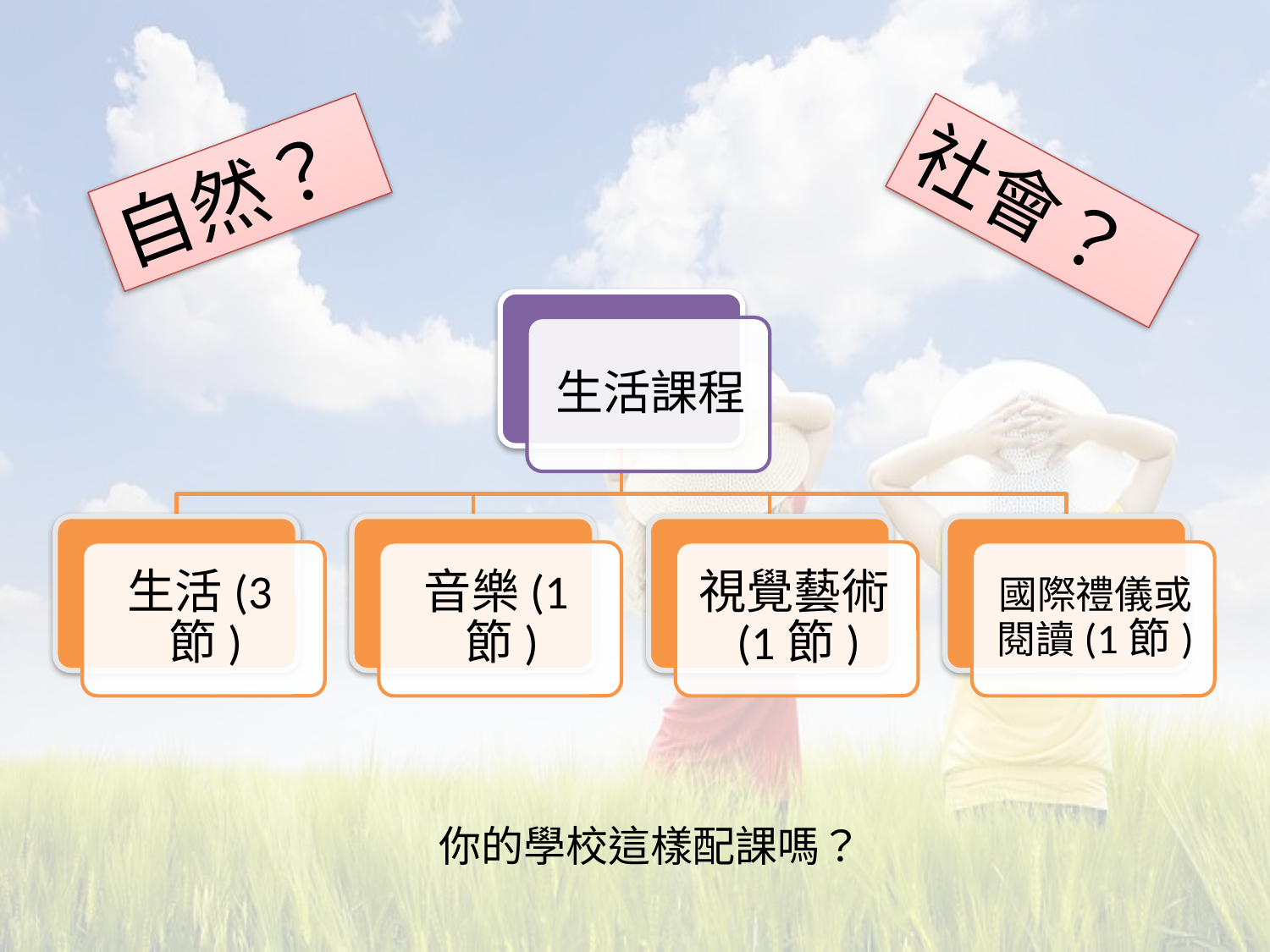

自然？
社會？
生活課程
生活(3節)
音樂(1節)
視覺藝術(1節)
國際禮儀或閱讀(1節)
你的學校這樣配課嗎？